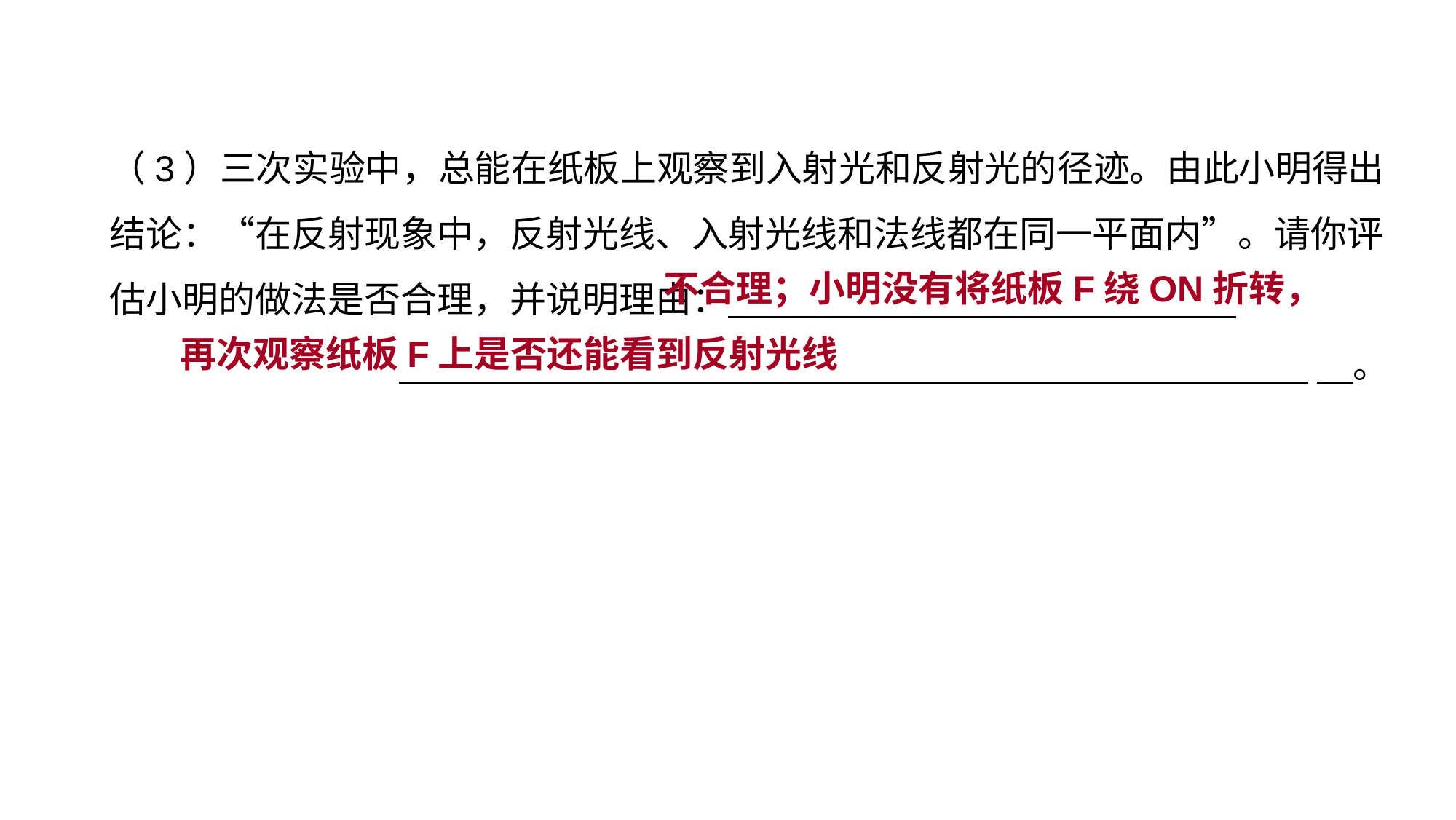

（3）三次实验中，总能在纸板上观察到入射光和反射光的径迹。由此小明得出结论：“在反射现象中，反射光线、入射光线和法线都在同一平面内”。请你评估小明的做法是否合理，并说明理由：
                                                                                                               　。
真题回顾 把握考向
                                                          不合理；小明没有将纸板F绕ON折转，
再次观察纸板F上是否还能看到反射光线